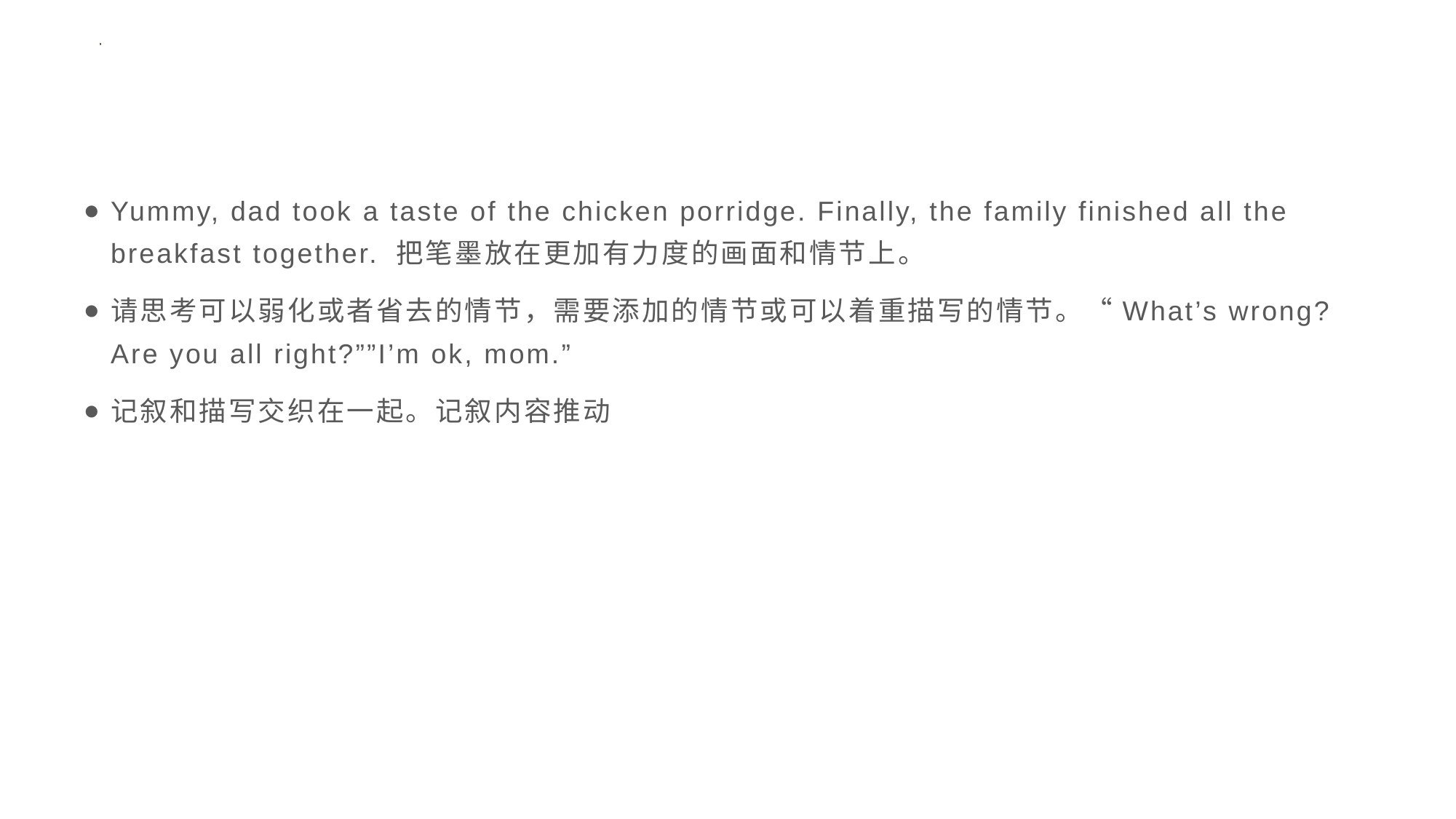

#
Yummy, dad took a taste of the chicken porridge. Finally, the family finished all the breakfast together. 把笔墨放在更加有力度的画面和情节上。
请思考可以弱化或者省去的情节，需要添加的情节或可以着重描写的情节。“What’s wrong? Are you all right?””I’m ok, mom.”
记叙和描写交织在一起。记叙内容推动